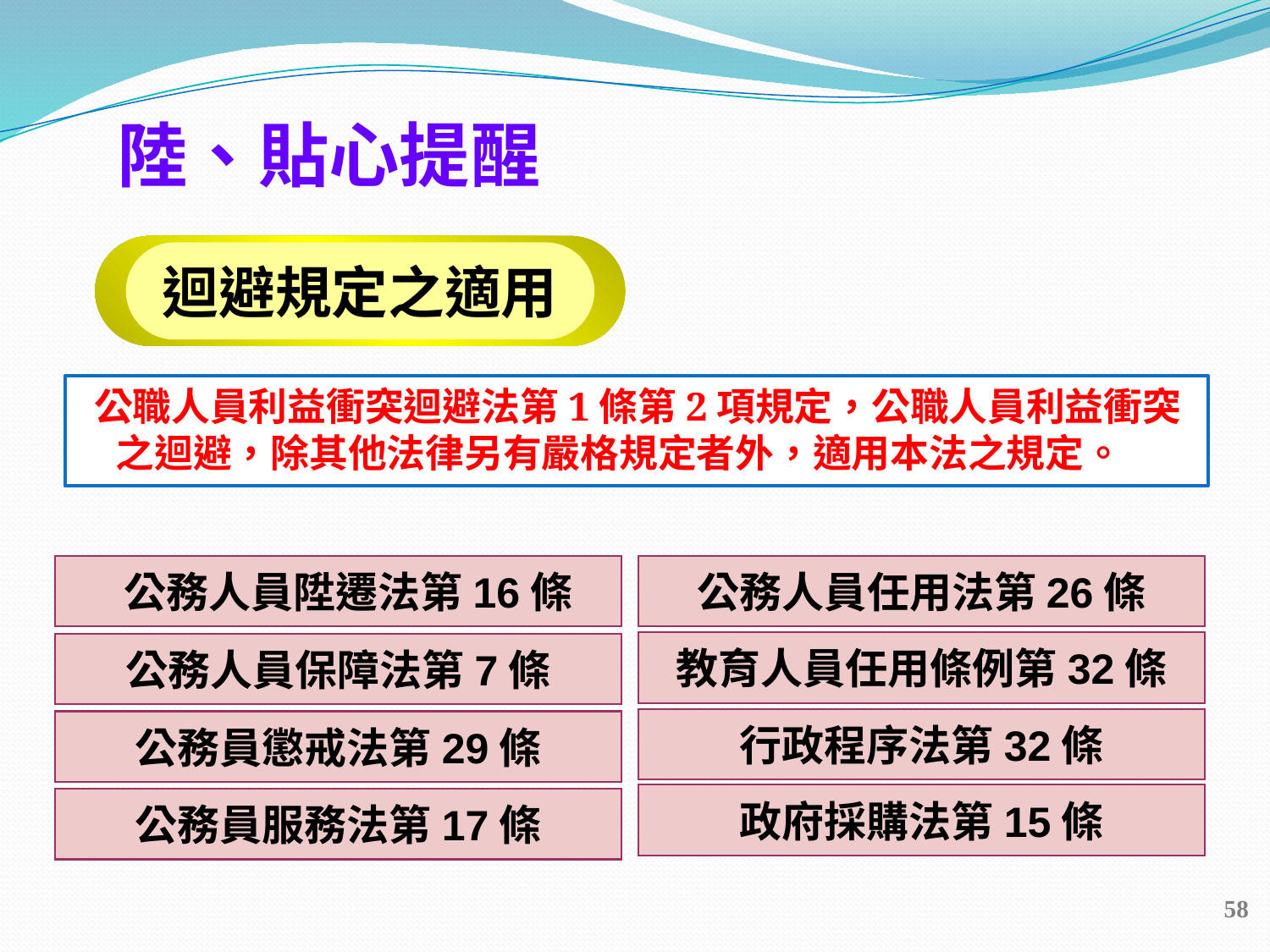

陸、貼心提醒

迴避規定之適用
 公職人員利益衝突迴避法第1條第2項規定，公職人員利益衝突之迴避，除其他法律另有嚴格規定者外，適用本法之規定。
 公務人員陞遷法第16條
公務人員任用法第26條
教育人員任用條例第32條
行政程序法第32條
政府採購法第15條
公務人員保障法第7條
公務員懲戒法第29條
公務員服務法第17條
58